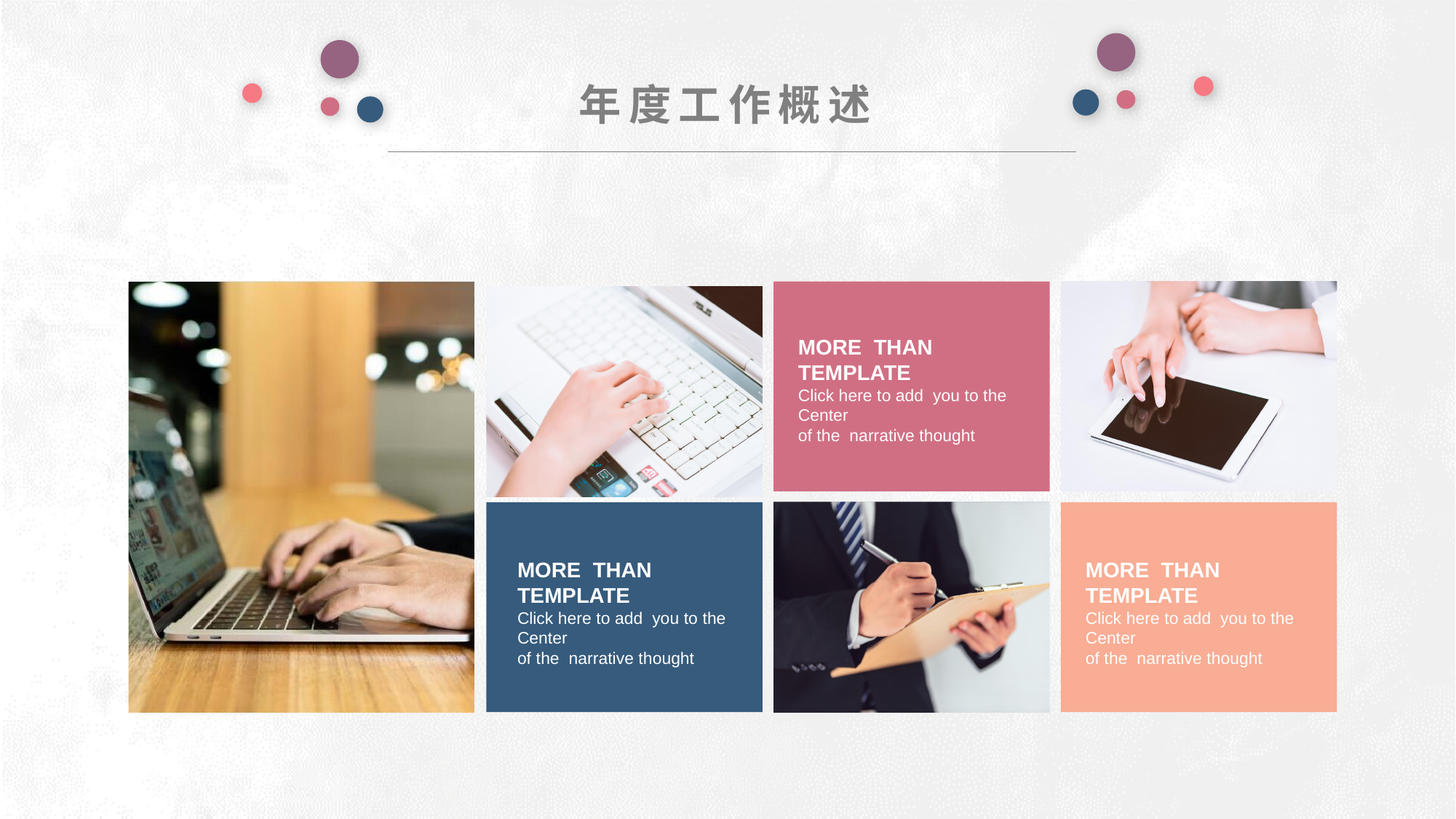

年度工作概述

e7d195523061f1c0deeec63e560781cfd59afb0ea006f2a87ABB68BF51EA6619813959095094C18C62A12F549504892A4AAA8C1554C6663626E05CA27F281A14E6983772AFC3FB97135759321DEA3D70CCCB10945EC5A0322096E752803368C2184698845E3CCD6DB7F651295A8E4F3FDC19EA64A2B4A4AC1434B55AAE41CF0BF61B375C23F3039959E085EE760725AA

MORE  THAN  TEMPLATE
Click here to add  you to the Center
of the  narrative thought

MORE  THAN  TEMPLATE
Click here to add  you to the Center
of the  narrative thought

MORE  THAN  TEMPLATE
Click here to add  you to the Center
of the  narrative thought